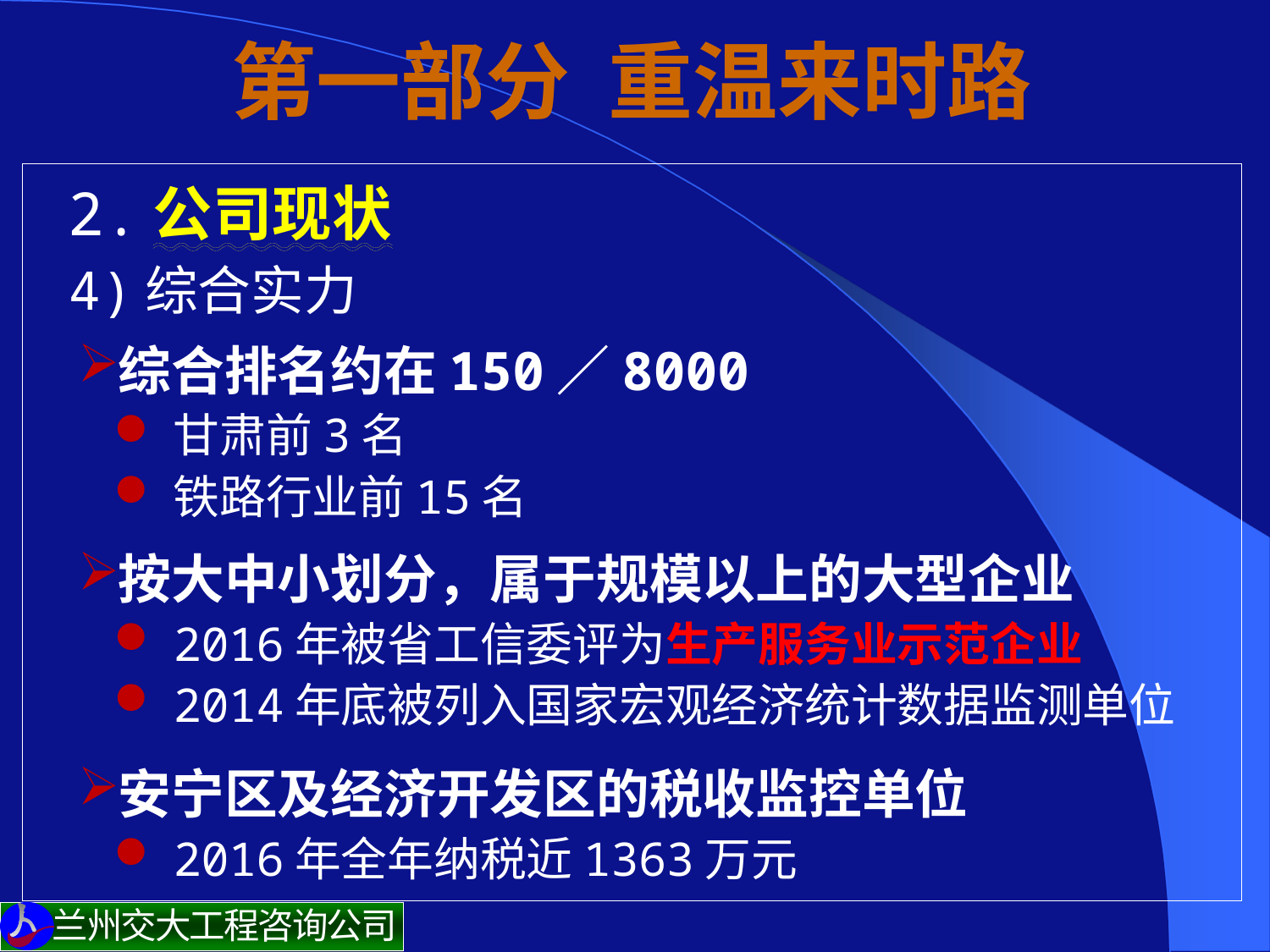

# 第一部分  重温来时路
 2.公司现状
4)综合实力
综合排名约在150／8000
甘肃前3名
铁路行业前15名
按大中小划分，属于规模以上的大型企业
2016年被省工信委评为生产服务业示范企业
2014年底被列入国家宏观经济统计数据监测单位
安宁区及经济开发区的税收监控单位
2016年全年纳税近1363万元